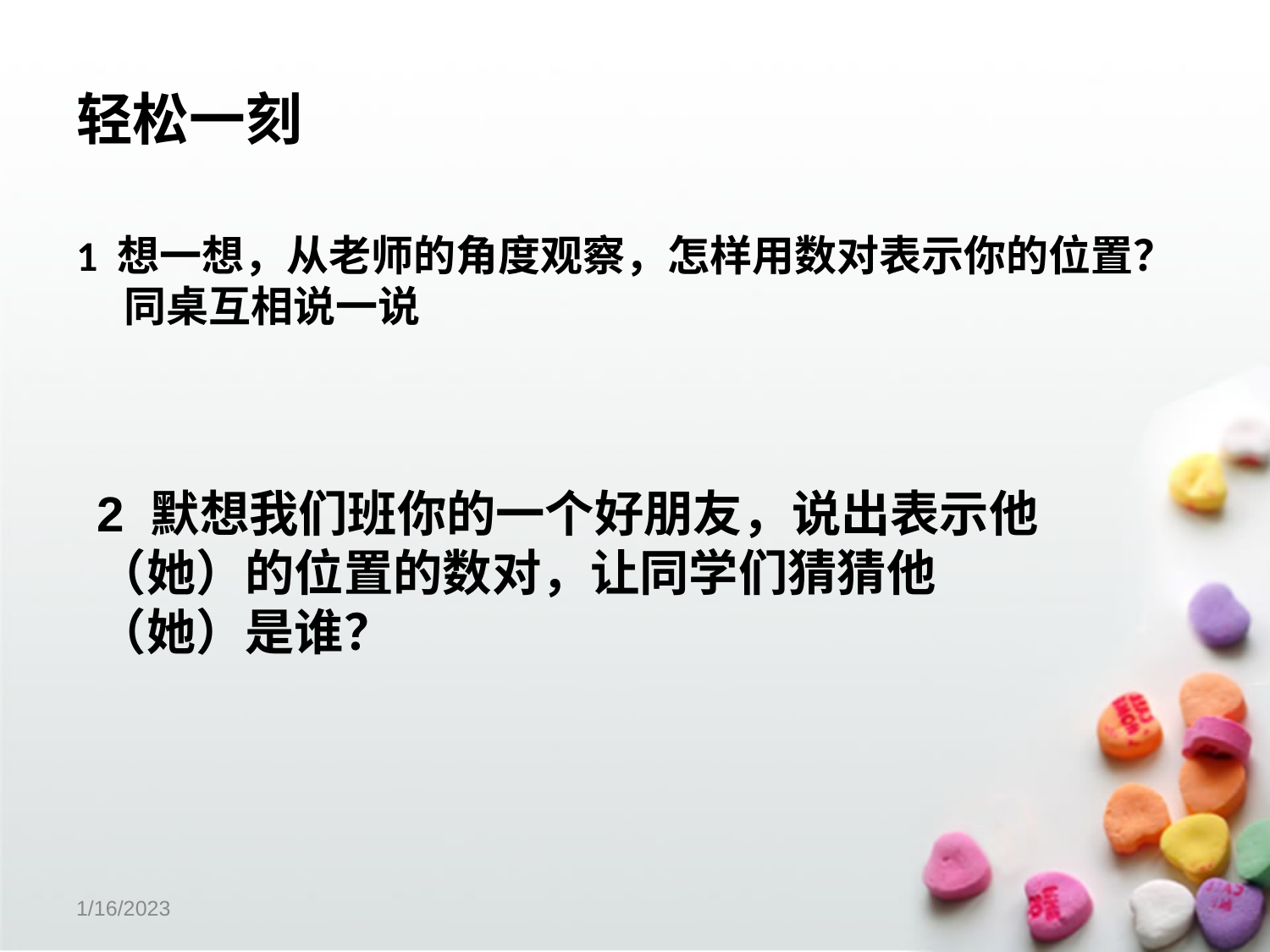

# 轻松一刻
1 想一想，从老师的角度观察，怎样用数对表示你的位置？同桌互相说一说
2 默想我们班你的一个好朋友，说出表示他（她）的位置的数对，让同学们猜猜他（她）是谁？
1/16/2023